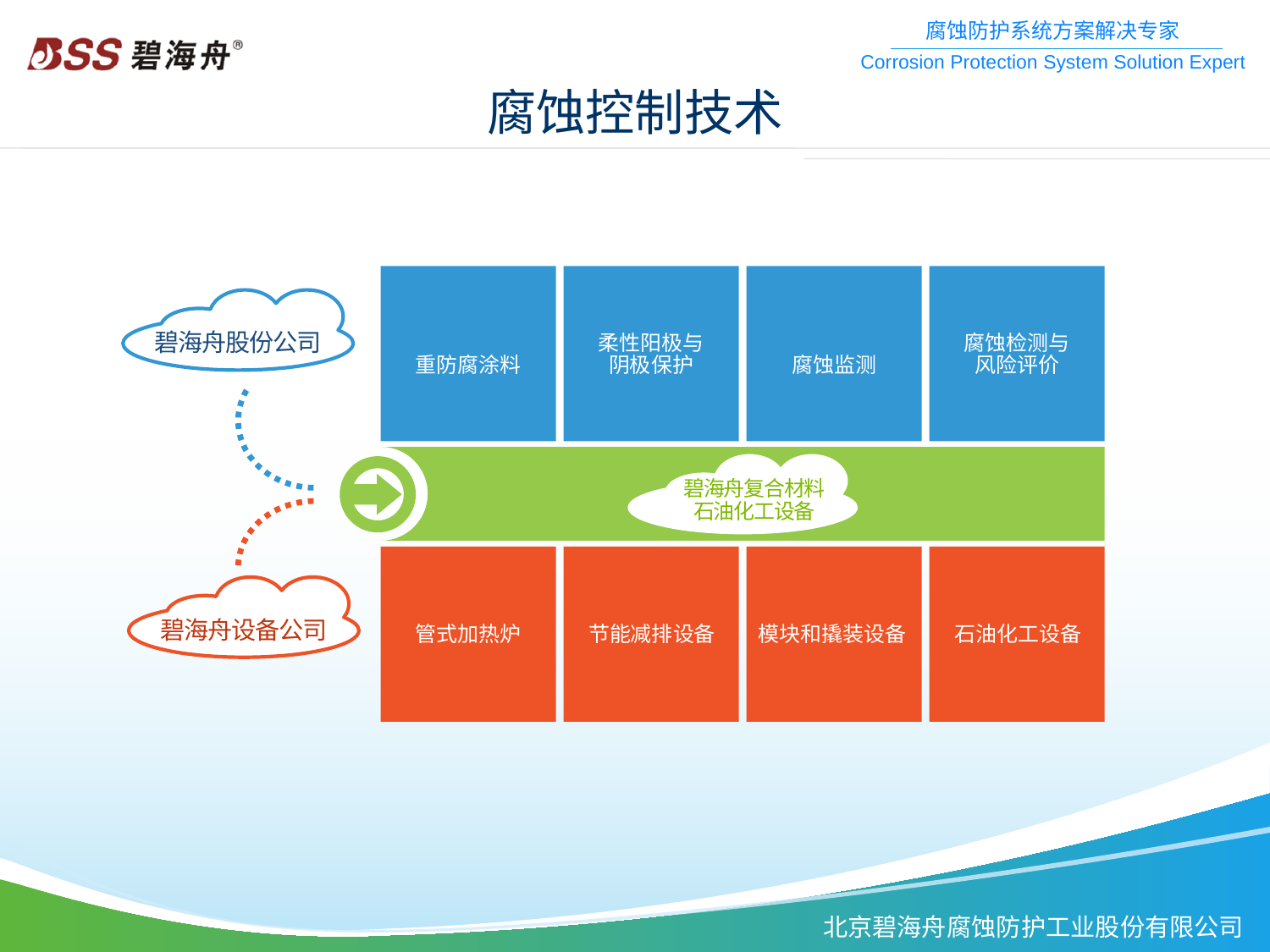

# 腐蚀控制技术

碧海舟股份公司
柔性阳极与
阴极保护
腐蚀监测
腐蚀检测与
风险评价
重防腐涂料

碧海舟复合材料
石油化工设备

碧海舟设备公司
管式加热炉
节能减排设备
模块和撬装设备
石油化工设备